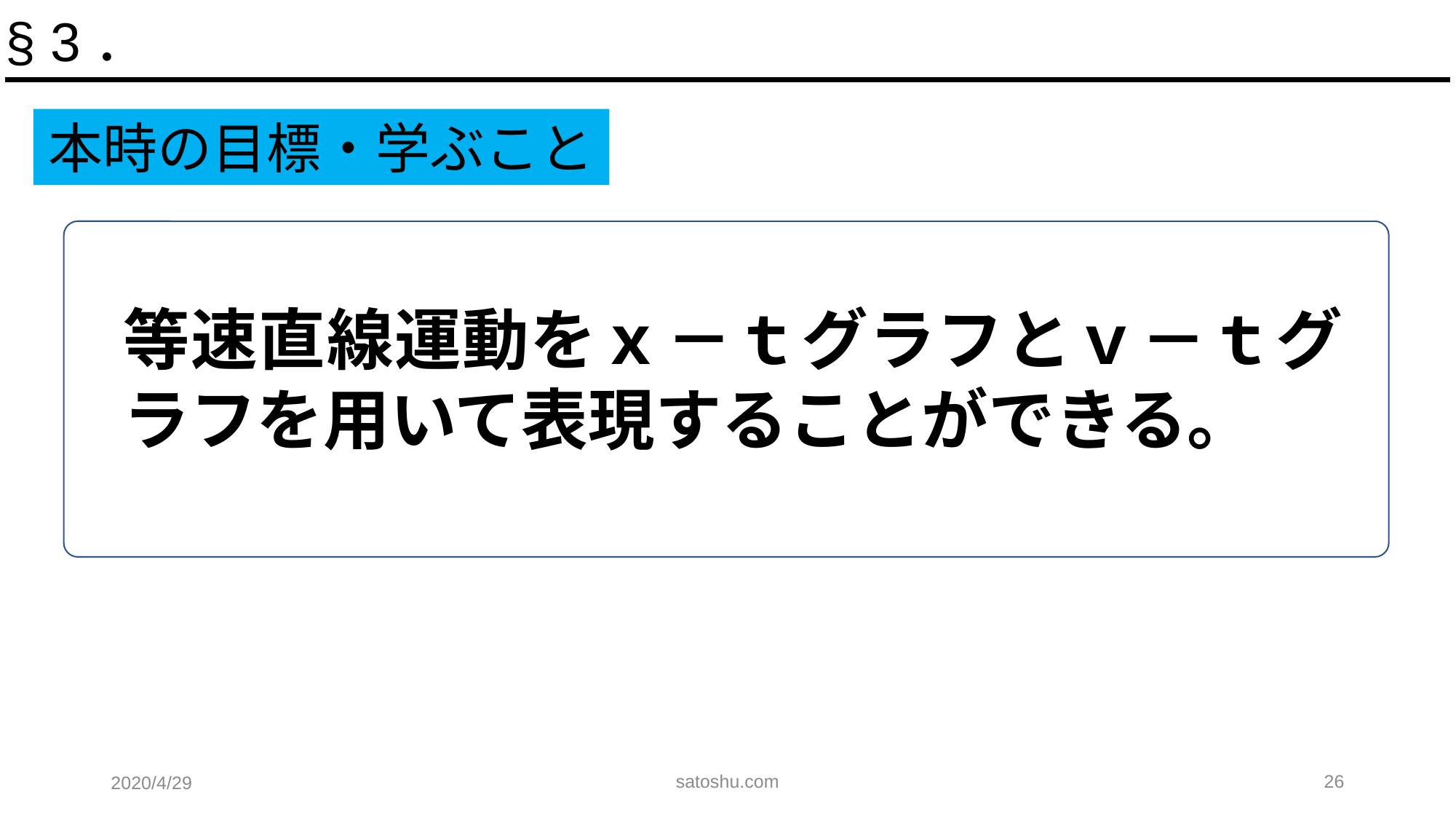

§ 3．
本時の目標・学ぶこと

等速直線運動をｘ－ｔグラフとｖ－ｔグラフを用いて表現することができる。
satoshu.com
26
2020/4/29